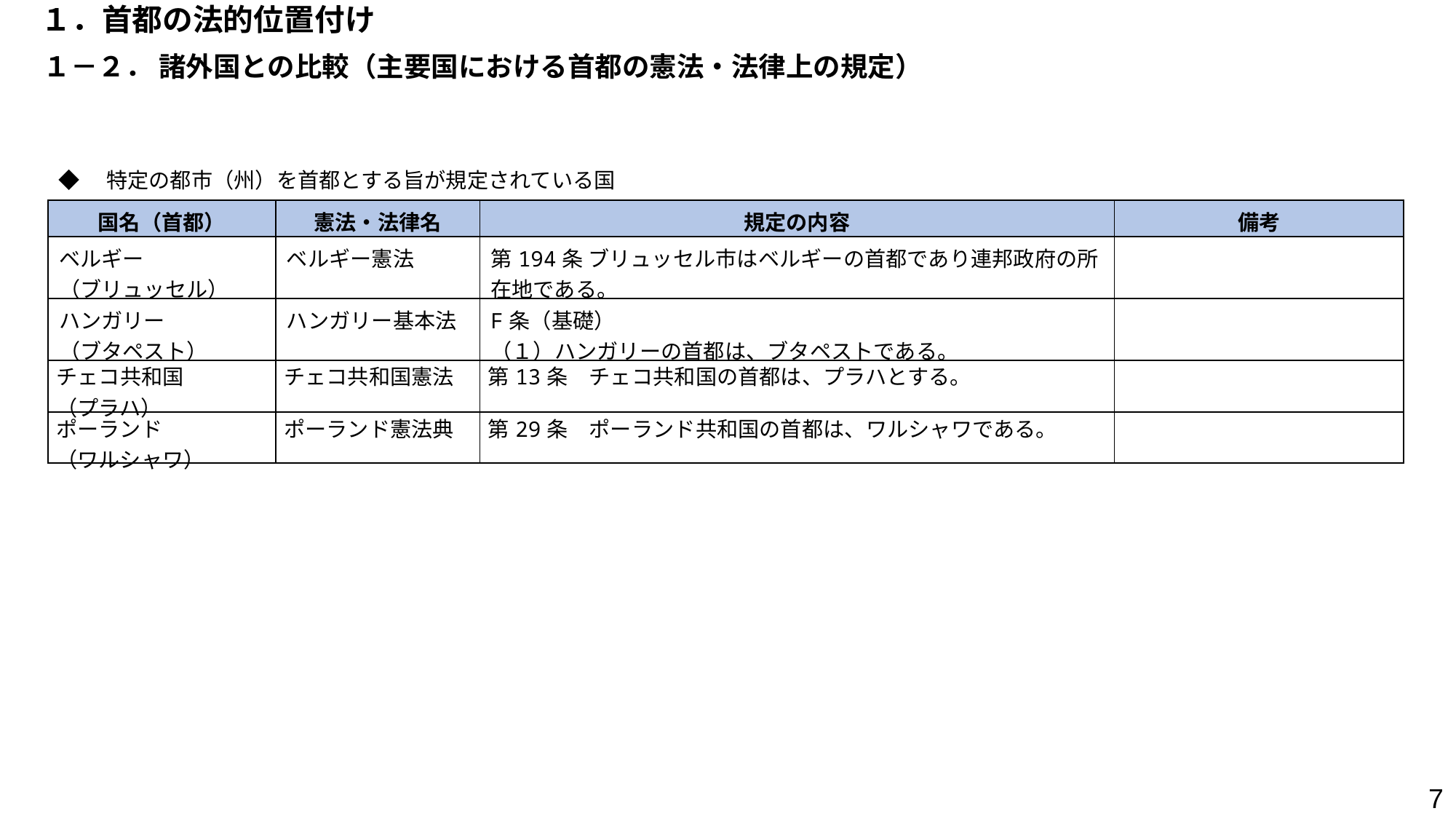

１．首都の法的位置付け
１－２． 諸外国との比較（主要国における首都の憲法・法律上の規定）
◆　特定の都市（州）を首都とする旨が規定されている国
| 国名（首都） | 憲法・法律名 | 規定の内容 | 備考 |
| --- | --- | --- | --- |
| ベルギー （ブリュッセル） | ベルギー憲法 | 第194条 ブリュッセル市はベルギーの首都であり連邦政府の所在地である。 |  |
| ハンガリー （ブタペスト） | ハンガリー基本法 | F条（基礎） （１）ハンガリーの首都は、ブタペストである。 |  |
| チェコ共和国 （プラハ） | チェコ共和国憲法 | 第13条　チェコ共和国の首都は、プラハとする。 |  |
| ポーランド （ワルシャワ） | ポーランド憲法典 | 第29条　ポーランド共和国の首都は、ワルシャワである。 |  |
7